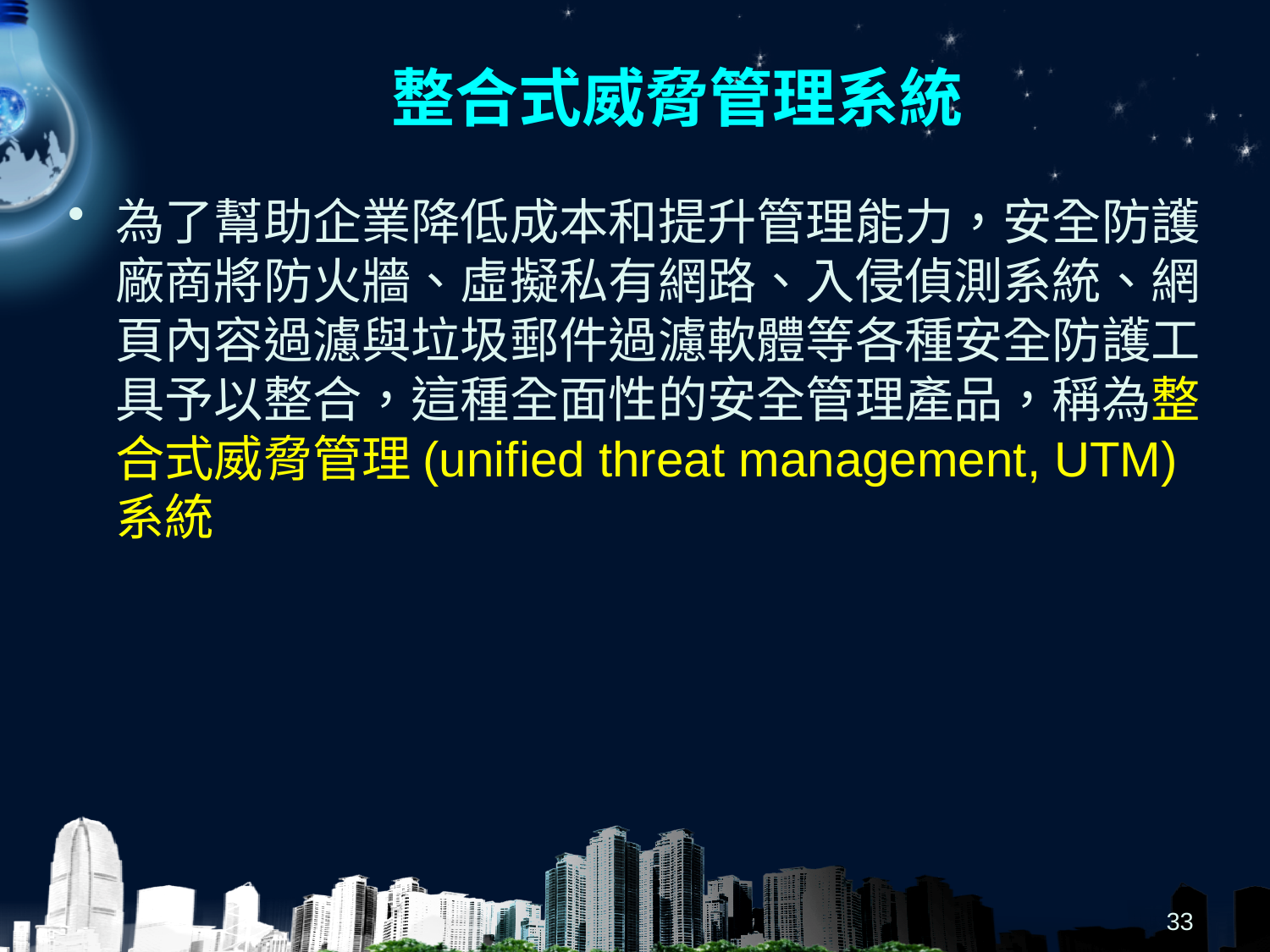

# 整合式威脅管理系統
為了幫助企業降低成本和提升管理能力，安全防護廠商將防火牆、虛擬私有網路、入侵偵測系統、網頁內容過濾與垃圾郵件過濾軟體等各種安全防護工具予以整合，這種全面性的安全管理產品，稱為整合式威脅管理(unified threat management, UTM) 系統
33